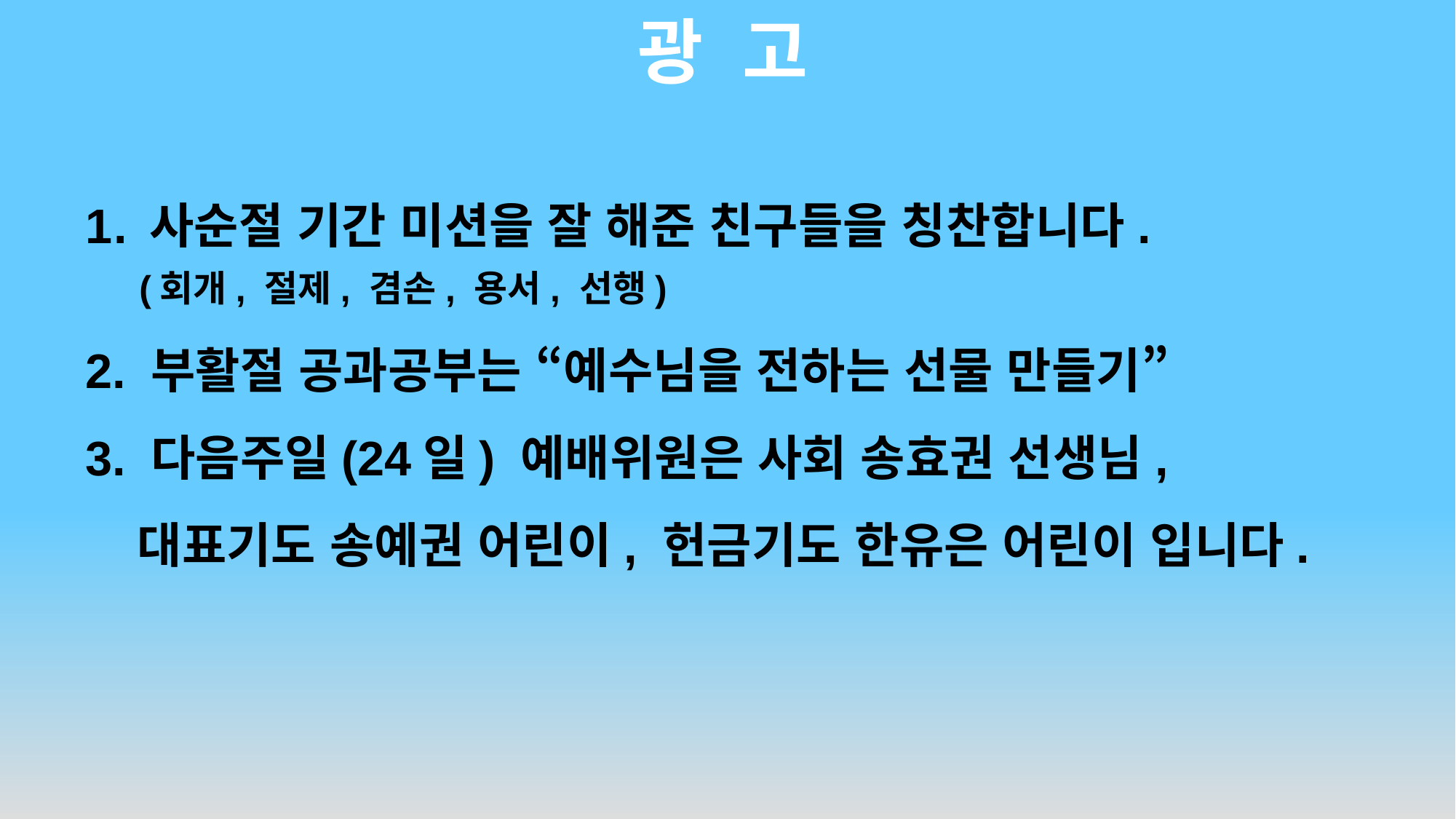

# 광  고
사순절 기간 미션을 잘 해준 친구들을 칭찬합니다.
    (회개, 절제, 겸손, 용서, 선행)
2. 부활절 공과공부는 “예수님을 전하는 선물 만들기”
3. 다음주일(24일) 예배위원은 사회 송효권 선생님,
   대표기도 송예권 어린이, 헌금기도 한유은 어린이 입니다.